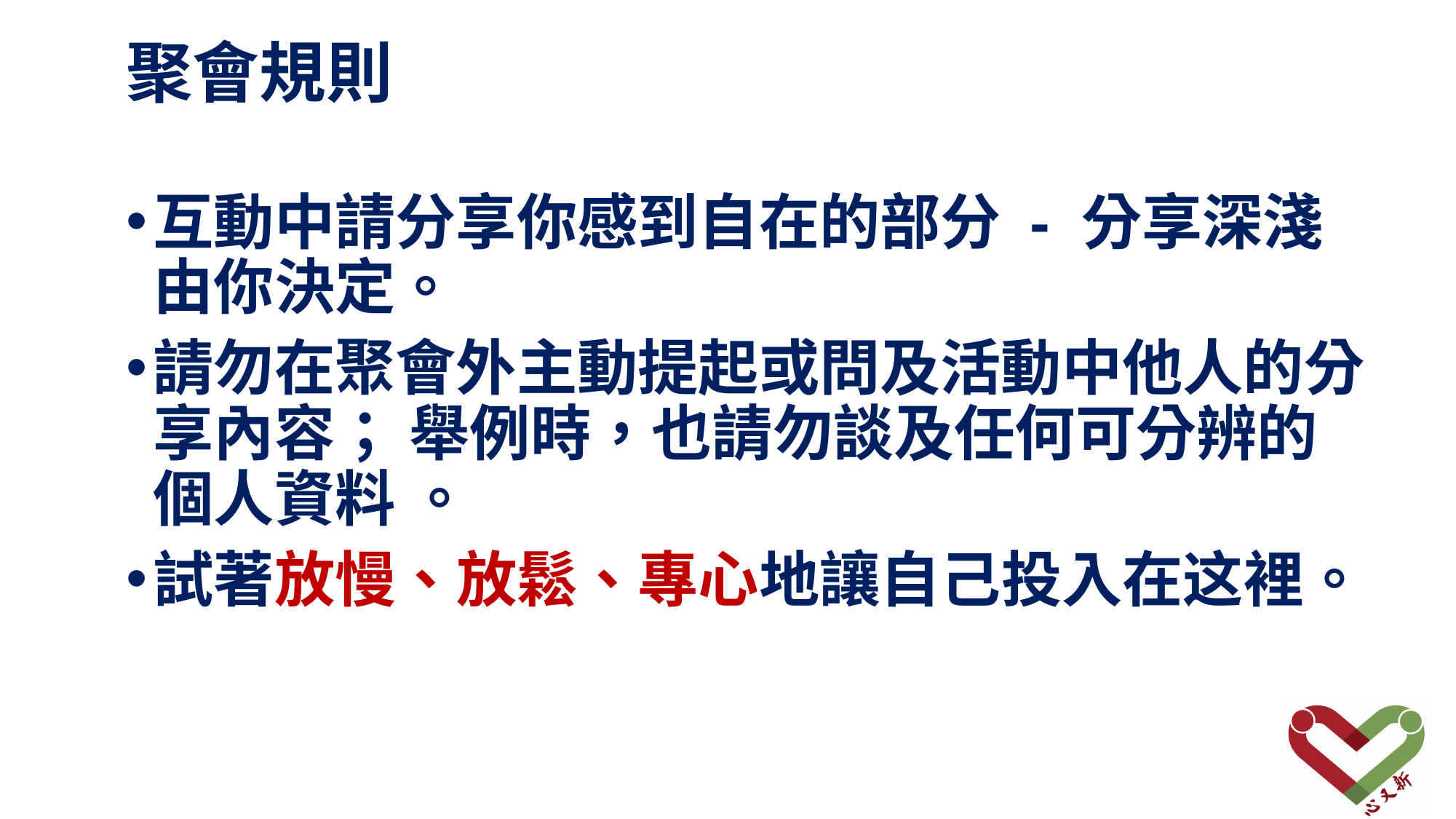

# 聚會規則
互動中請分享你感到自在的部分 - 分享深淺由你決定。
請勿在聚會外主動提起或問及活動中他人的分享內容； 舉例時，也請勿談及任何可分辨的個人資料 。
試著放慢、放鬆、專心地讓自己投入在这裡。